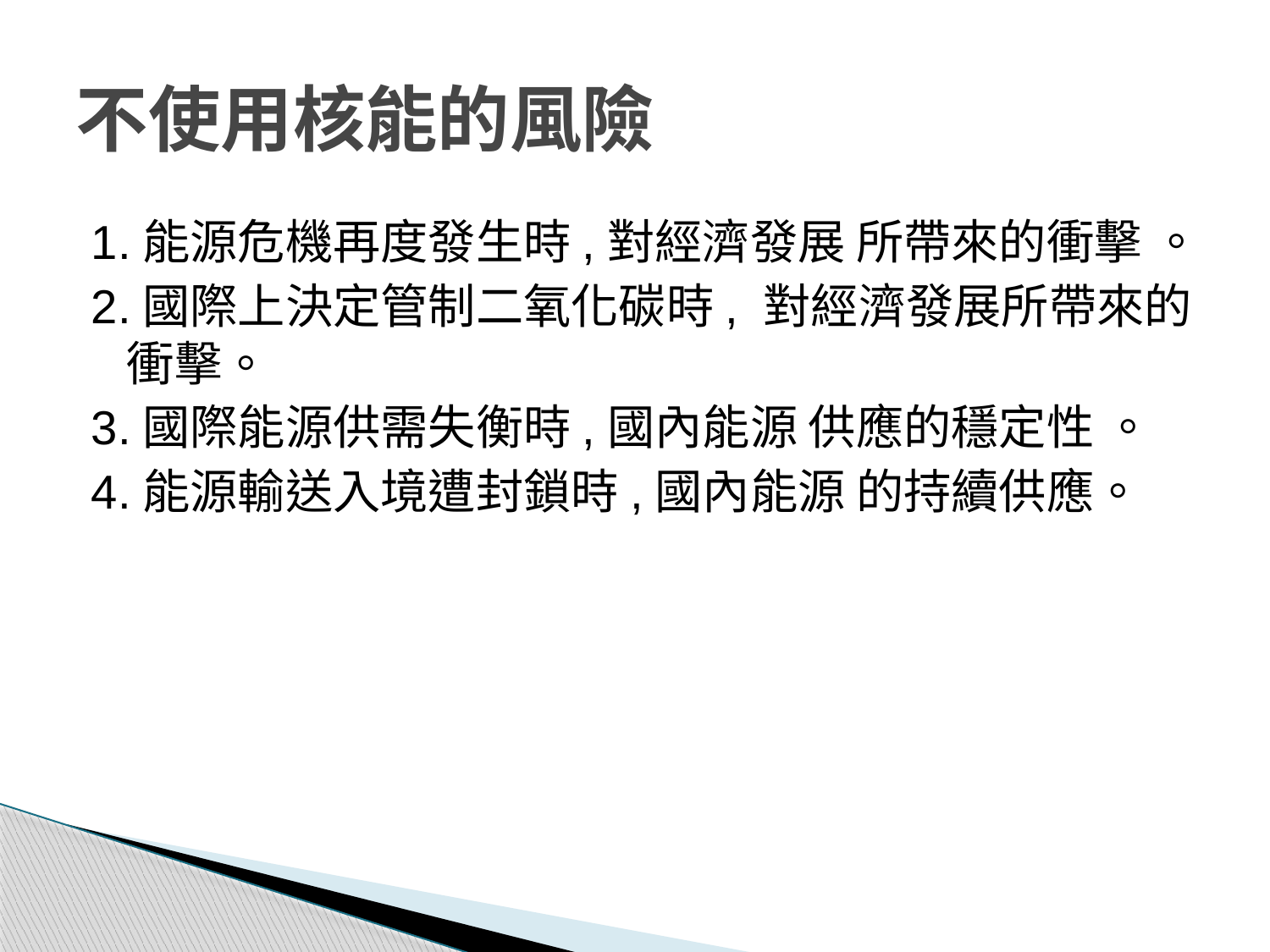

# 不使用核能的風險
1.能源危機再度發生時,對經濟發展 所帶來的衝擊 。
2.國際上決定管制二氧化碳時, 對經濟發展所帶來的衝擊。
3.國際能源供需失衡時,國內能源 供應的穩定性 。
4.能源輸送入境遭封鎖時,國內能源 的持續供應。